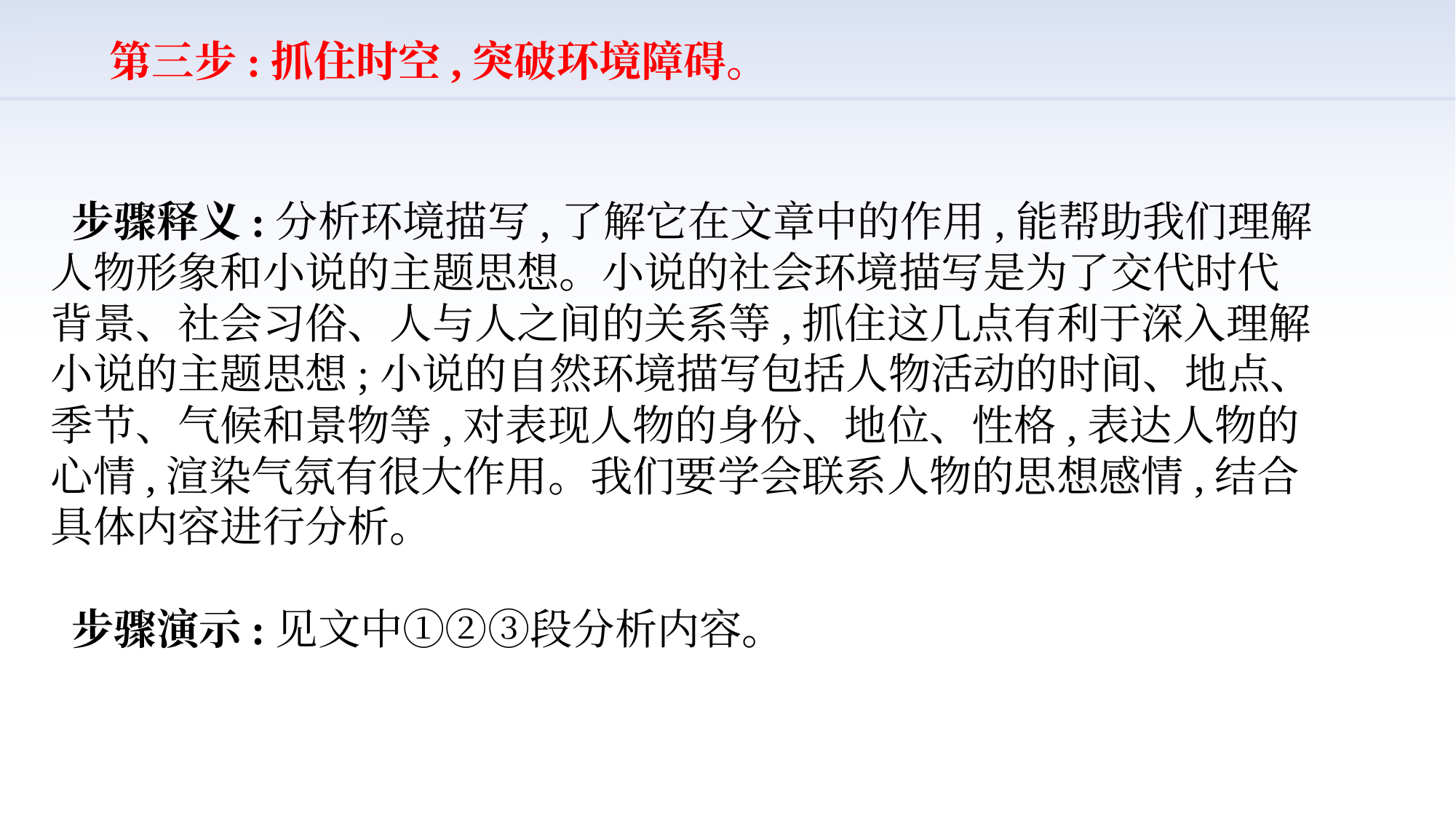

第三步:抓住时空,突破环境障碍。
 步骤释义:分析环境描写,了解它在文章中的作用,能帮助我们理解人物形象和小说的主题思想。小说的社会环境描写是为了交代时代背景、社会习俗、人与人之间的关系等,抓住这几点有利于深入理解小说的主题思想;小说的自然环境描写包括人物活动的时间、地点、季节、气候和景物等,对表现人物的身份、地位、性格,表达人物的心情,渲染气氛有很大作用。我们要学会联系人物的思想感情,结合具体内容进行分析。

 步骤演示:见文中①②③段分析内容。